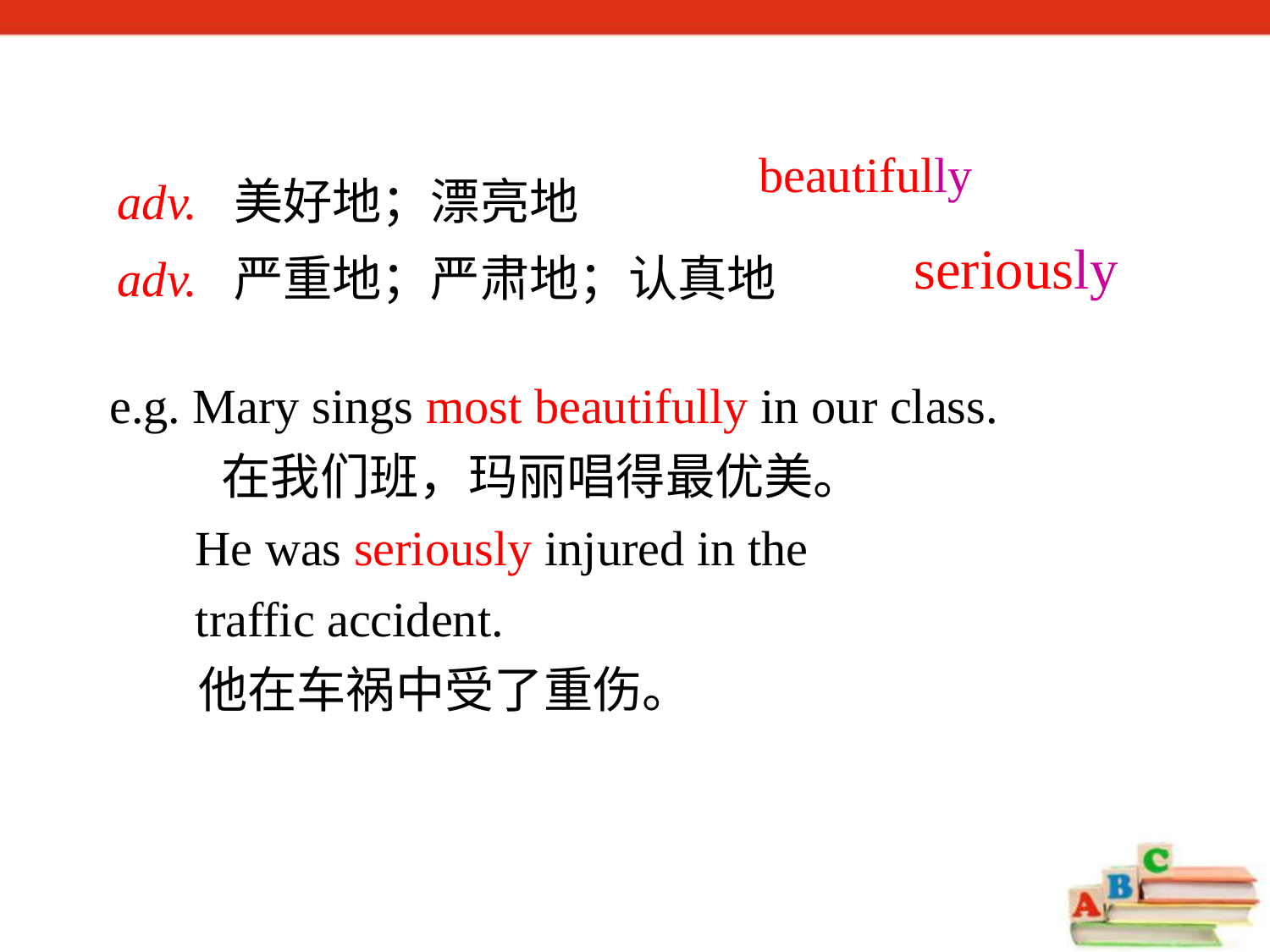

beautifully
adv.  美好地；漂亮地
adv.  严重地；严肃地；认真地
  seriously
e.g. Mary sings most beautifully in our class.
	在我们班，玛丽唱得最优美。
       He was seriously injured in the
       traffic accident.
       他在车祸中受了重伤。